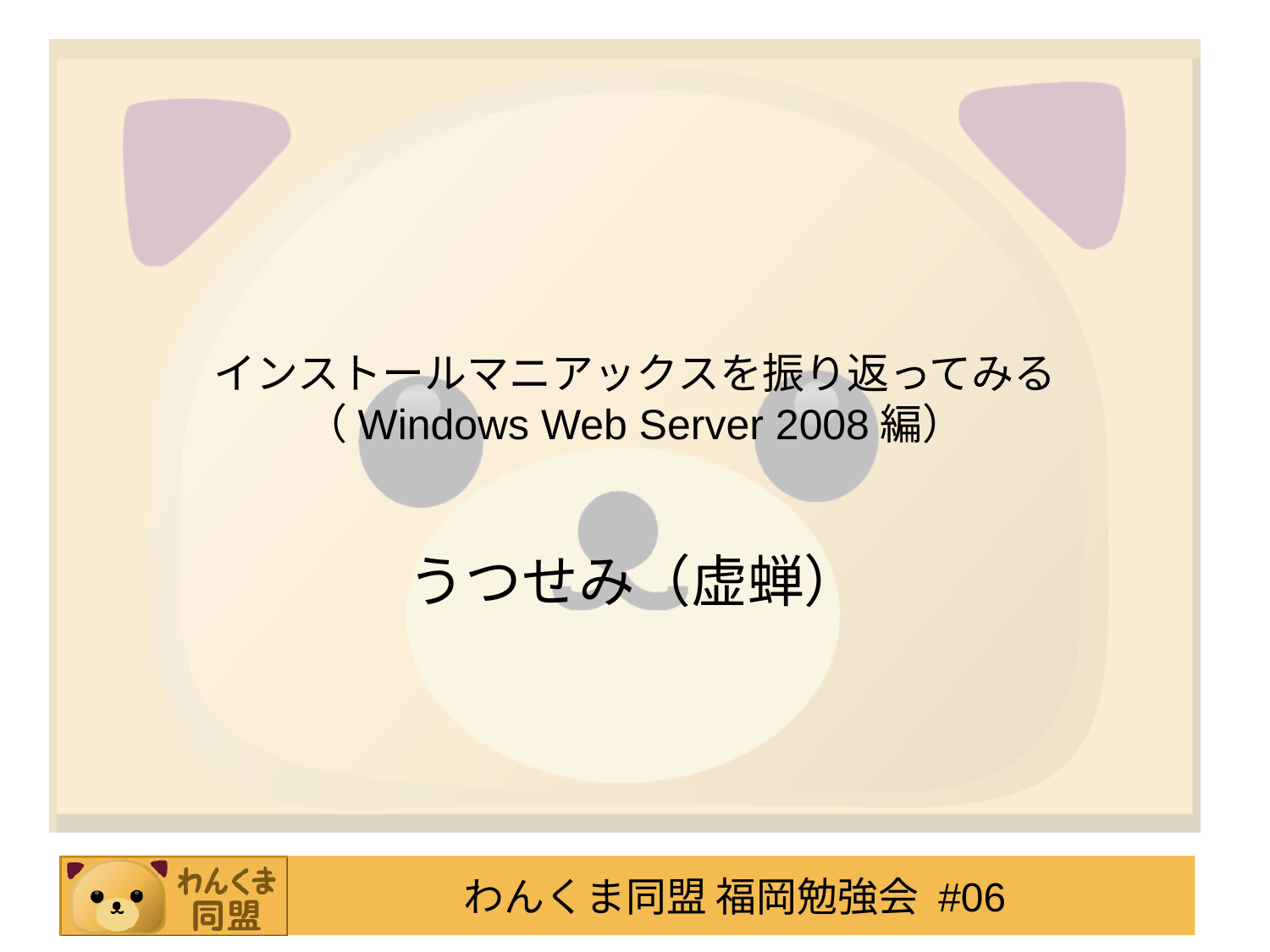

# インストールマニアックスを振り返ってみる （Windows Web Server 2008編）
うつせみ（虚蝉）